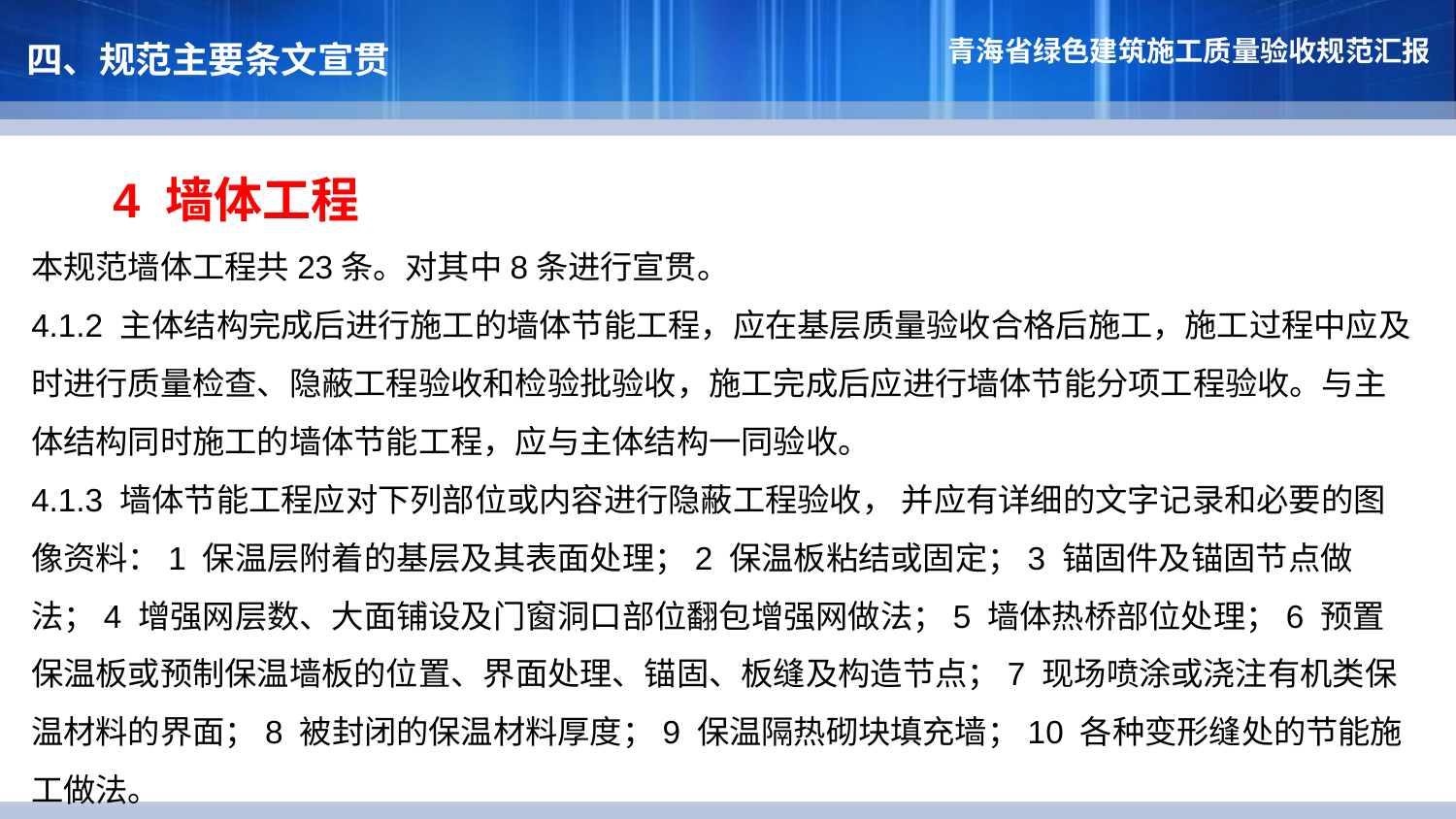

四、规范主要条文宣贯
      4 墙体工程
本规范墙体工程共23条。对其中8条进行宣贯。
4.1.2 主体结构完成后进行施工的墙体节能工程，应在基层质量验收合格后施工，施工过程中应及时进行质量检查、隐蔽工程验收和检验批验收，施工完成后应进行墙体节能分项工程验收。与主体结构同时施工的墙体节能工程，应与主体结构一同验收。
4.1.3 墙体节能工程应对下列部位或内容进行隐蔽工程验收， 并应有详细的文字记录和必要的图像资料：1 保温层附着的基层及其表面处理；2 保温板粘结或固定；3 锚固件及锚固节点做法；4 增强网层数、大面铺设及门窗洞口部位翻包增强网做法；5 墙体热桥部位处理；6 预置保温板或预制保温墙板的位置、界面处理、锚固、板缝及构造节点；7 现场喷涂或浇注有机类保温材料的界面；8 被封闭的保温材料厚度；9 保温隔热砌块填充墙；10 各种变形缝处的节能施工做法。